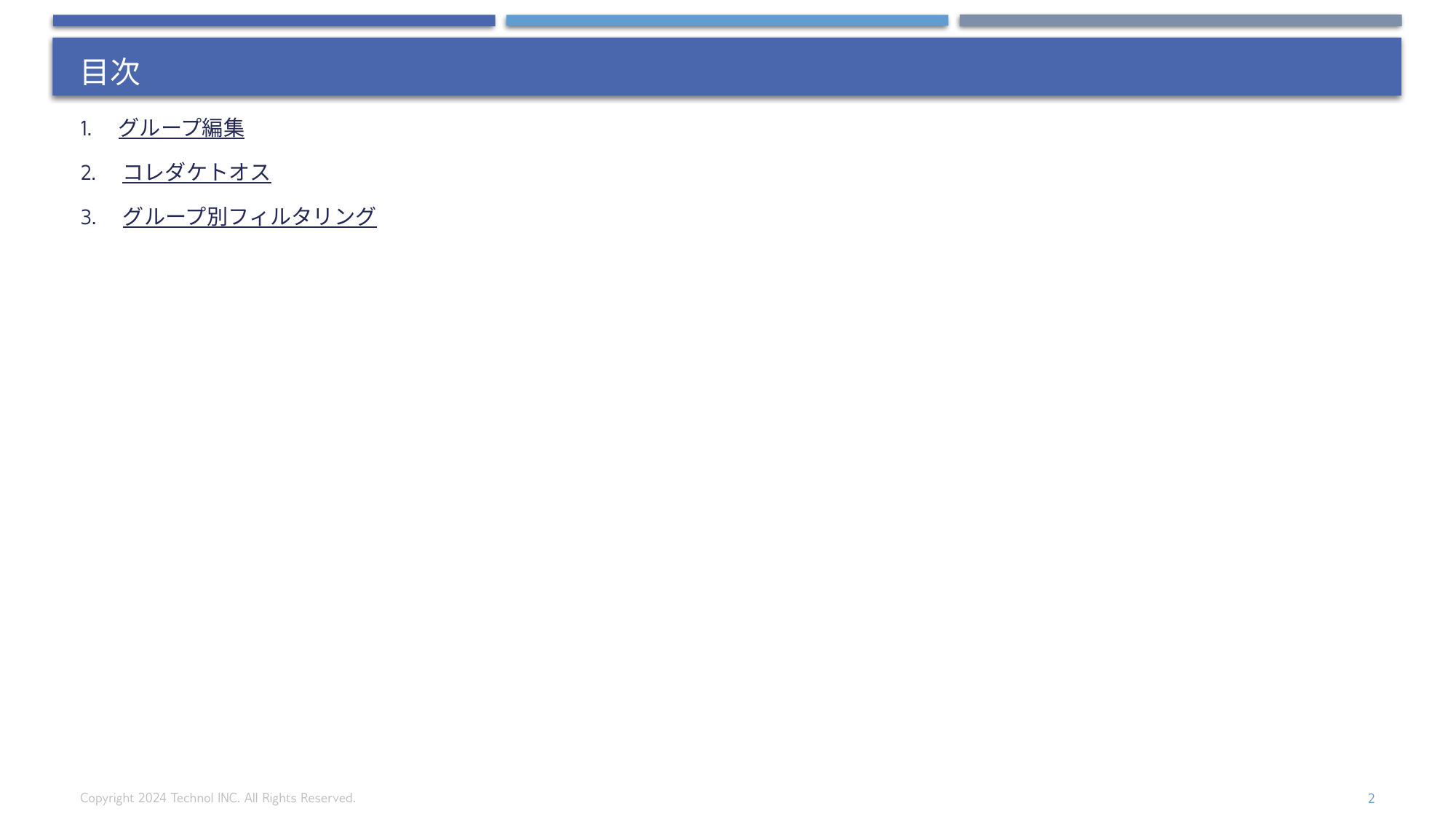

# 目次
1.　グループ編集
2.　コレダケトオス
3.　グループ別フィルタリング
Copyright 2024 Technol INC. All Rights Reserved.
2